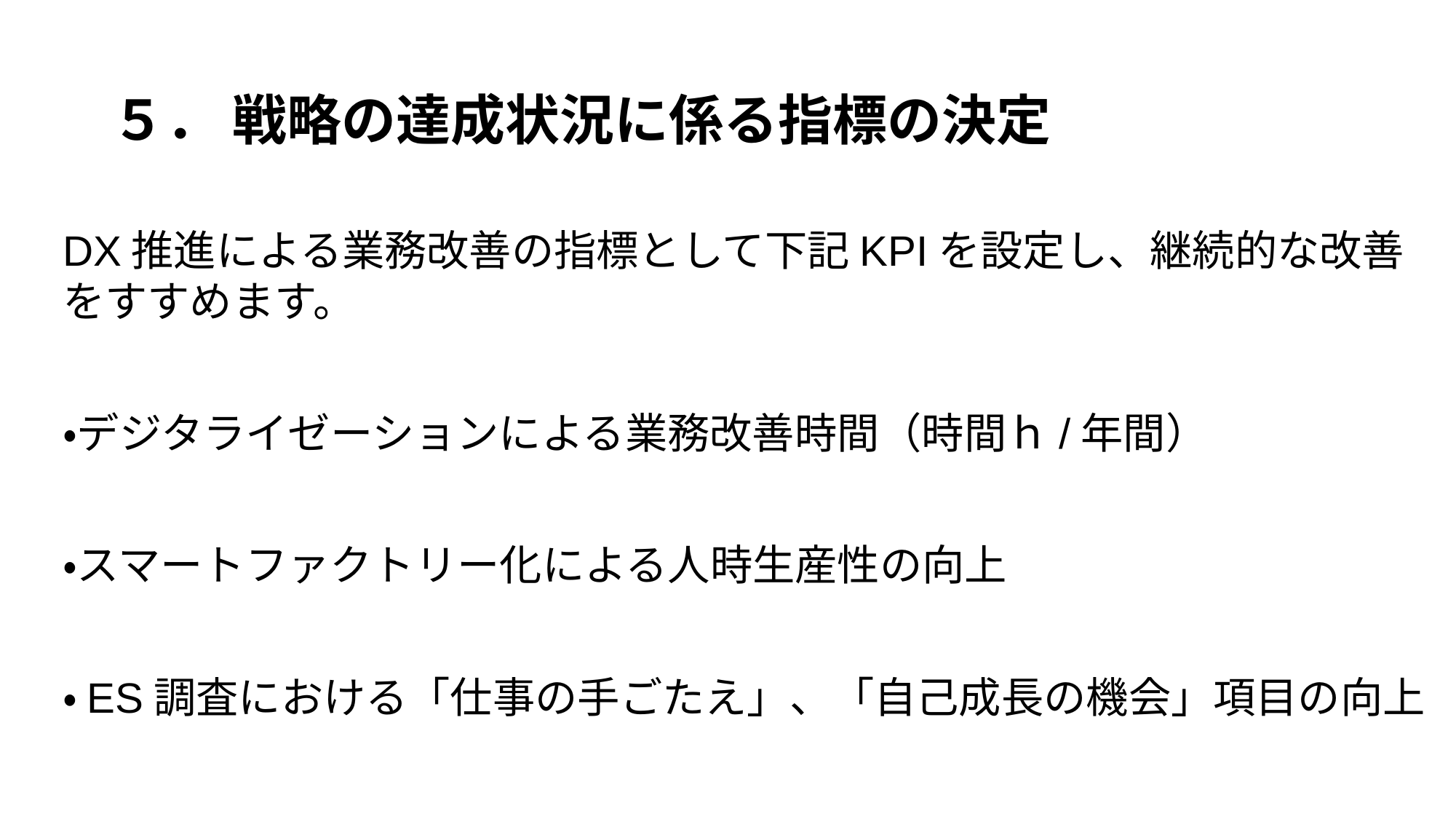

# ５． 戦略の達成状況に係る指標の決定
DX推進による業務改善の指標として下記KPIを設定し、継続的な改善をすすめます。

・デジタライゼーションによる業務改善時間（時間ｈ/年間）

・スマートファクトリー化による人時生産性の向上

・ES調査における「仕事の手ごたえ」、「自己成長の機会」項目の向上